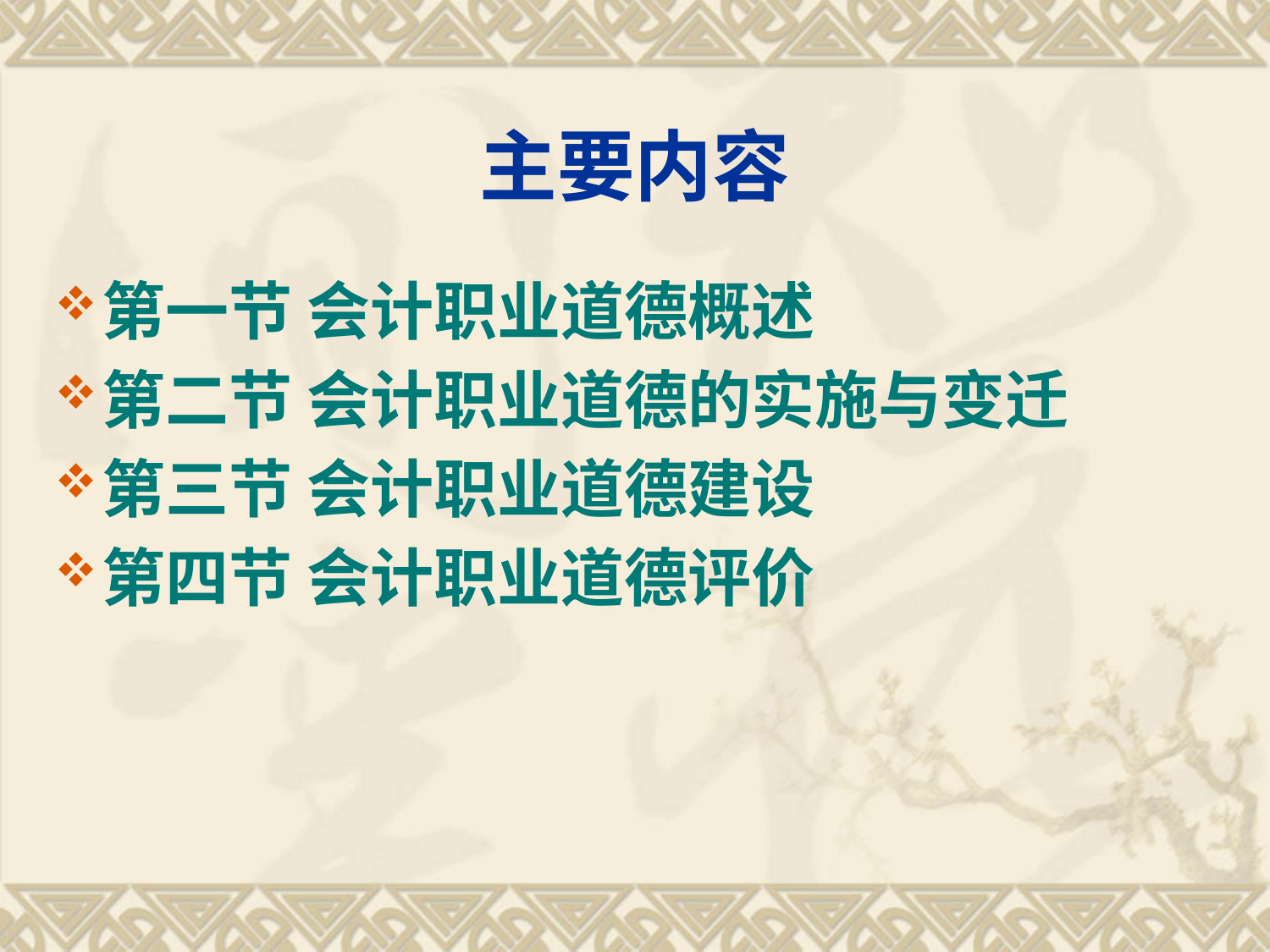

# 主要内容
第一节 会计职业道德概述
第二节 会计职业道德的实施与变迁
第三节 会计职业道德建设
第四节 会计职业道德评价